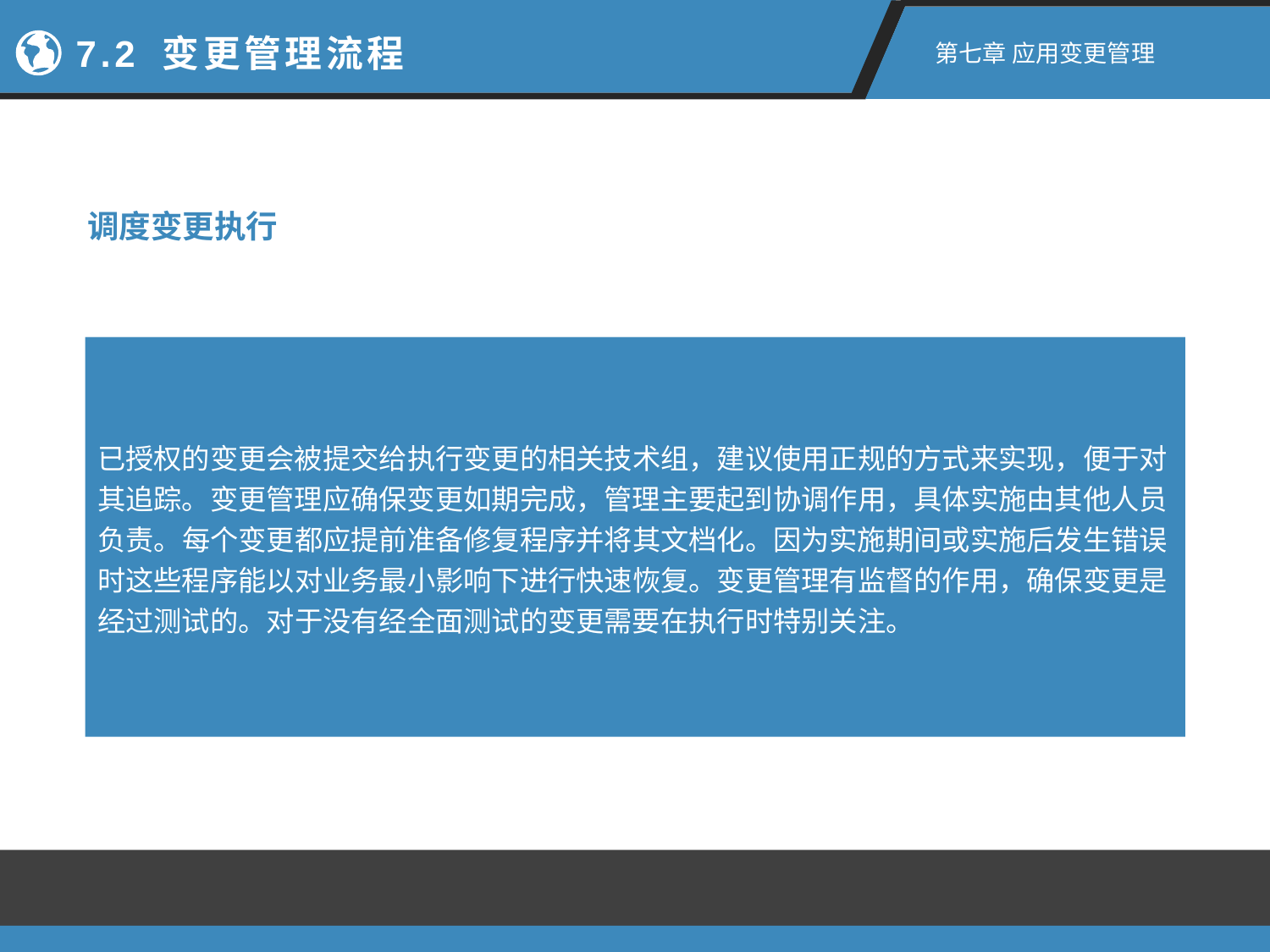

7.2 变更管理流程

第七章 应用变更管理
调度变更执行
已授权的变更会被提交给执行变更的相关技术组，建议使用正规的方式来实现，便于对其追踪。变更管理应确保变更如期完成，管理主要起到协调作用，具体实施由其他人员负责。每个变更都应提前准备修复程序并将其文档化。因为实施期间或实施后发生错误时这些程序能以对业务最小影响下进行快速恢复。变更管理有监督的作用，确保变更是经过测试的。对于没有经全面测试的变更需要在执行时特别关注。